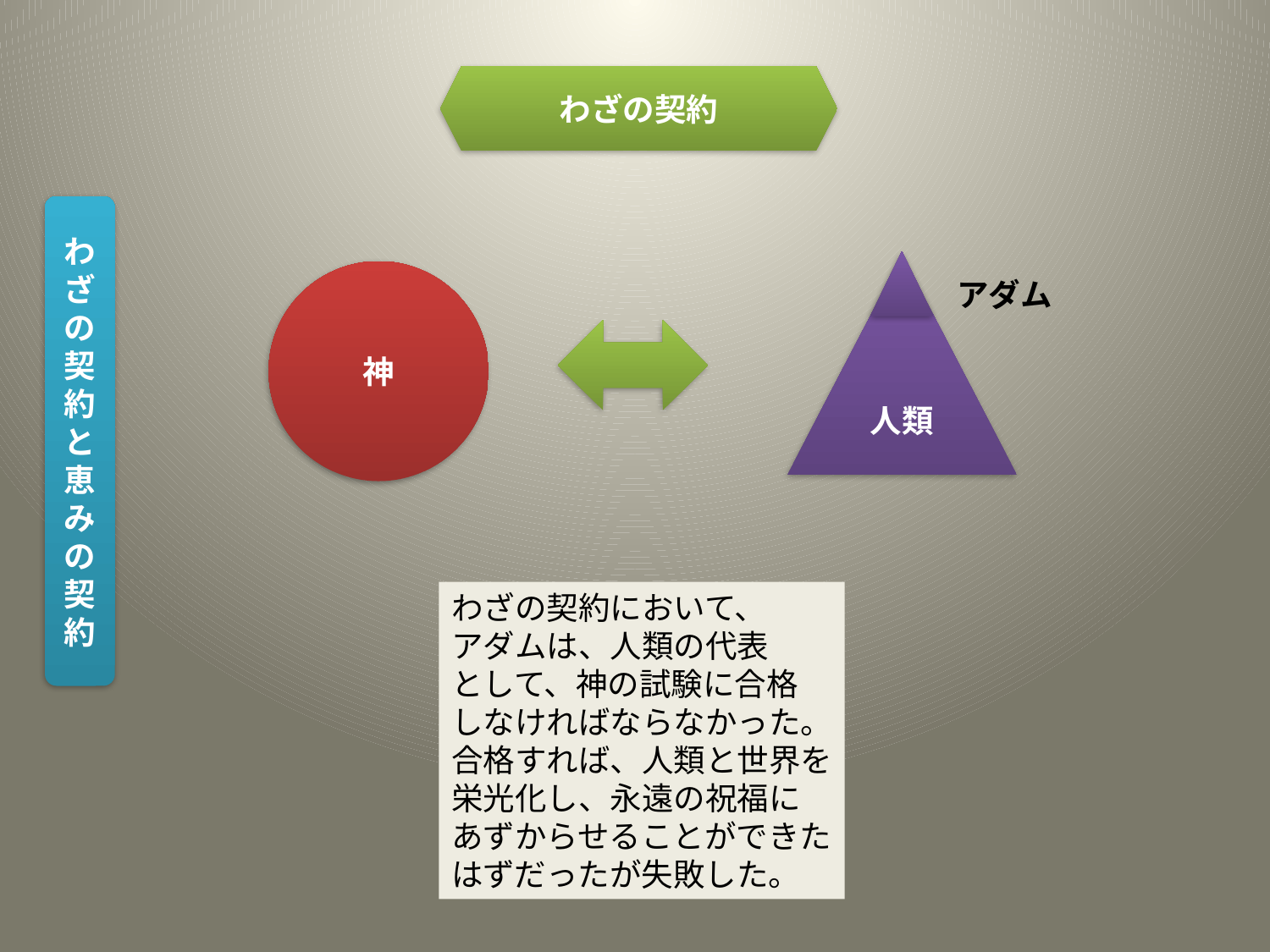

わざの契約
わざの契約と恵みの契約

人類
神
アダム

わざの契約において、
アダムは、人類の代表
として、神の試験に合格
しなければならなかった。
合格すれば、人類と世界を
栄光化し、永遠の祝福に
あずからせることができた
はずだったが失敗した。